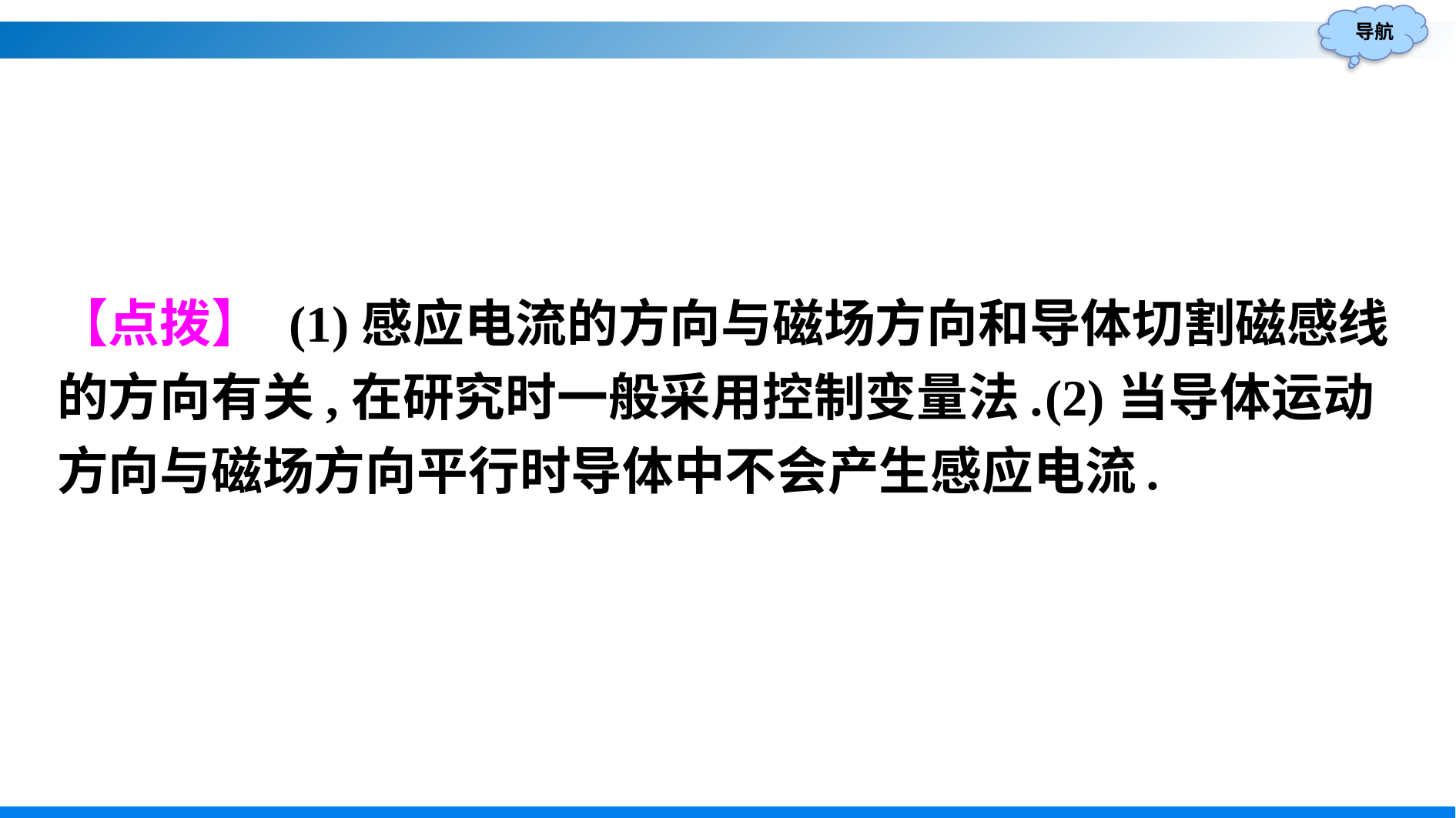

【点拨】 (1)感应电流的方向与磁场方向和导体切割磁感线的方向有关,在研究时一般采用控制变量法.(2)当导体运动方向与磁场方向平行时导体中不会产生感应电流.